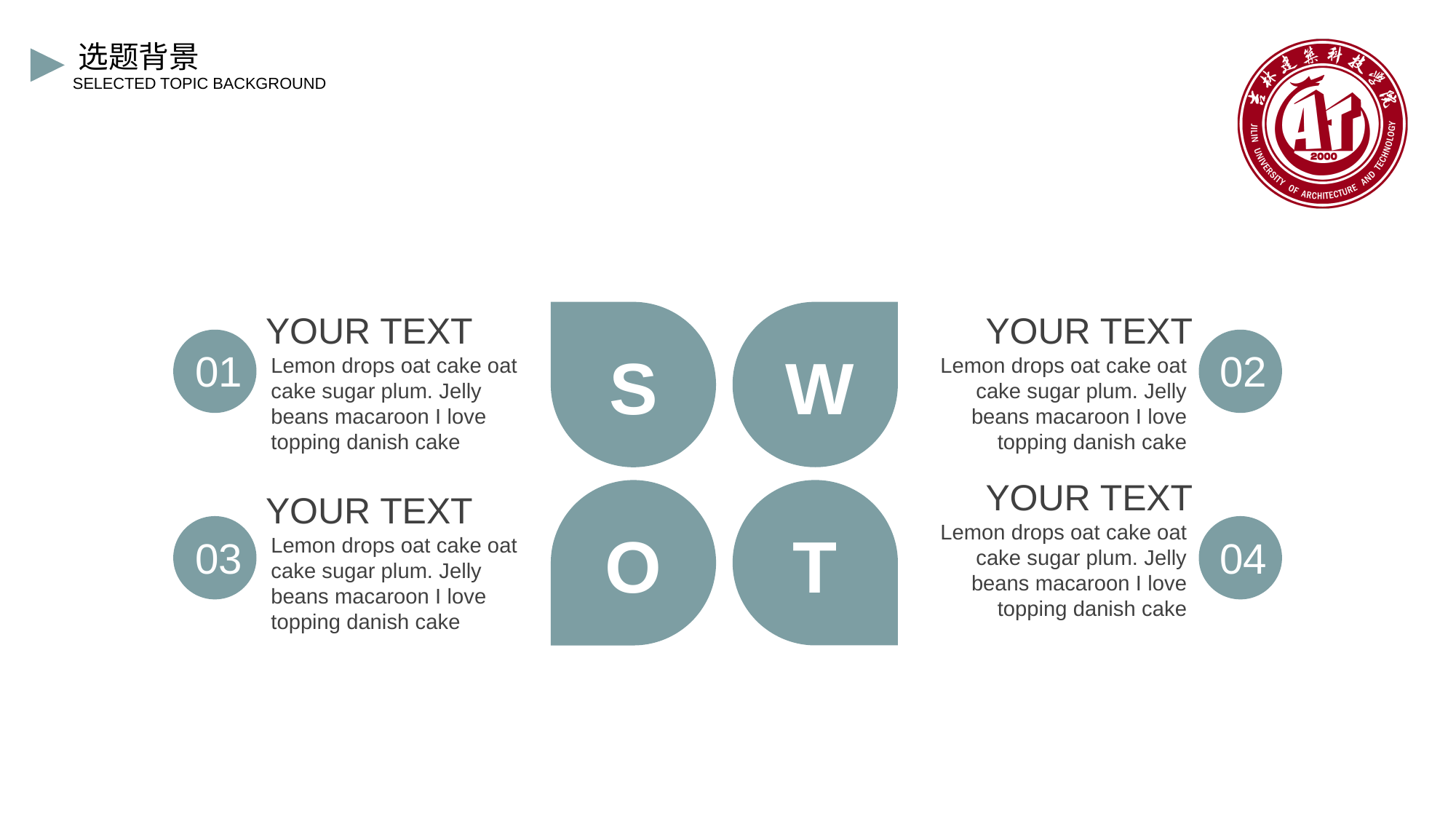

选题背景
SELECTED TOPIC BACKGROUND

 YOUR TEXT
Lemon drops oat cake oat cake sugar plum. Jelly beans macaroon I love topping danish cake
 YOUR TEXT

S

W

O

T

Lemon drops oat cake oat cake sugar plum. Jelly beans macaroon I love topping danish cake
 YOUR TEXT
 YOUR TEXT
Lemon drops oat cake oat cake sugar plum. Jelly beans macaroon I love topping danish cake
Lemon drops oat cake oat cake sugar plum. Jelly beans macaroon I love topping danish cake
01
02
03
04